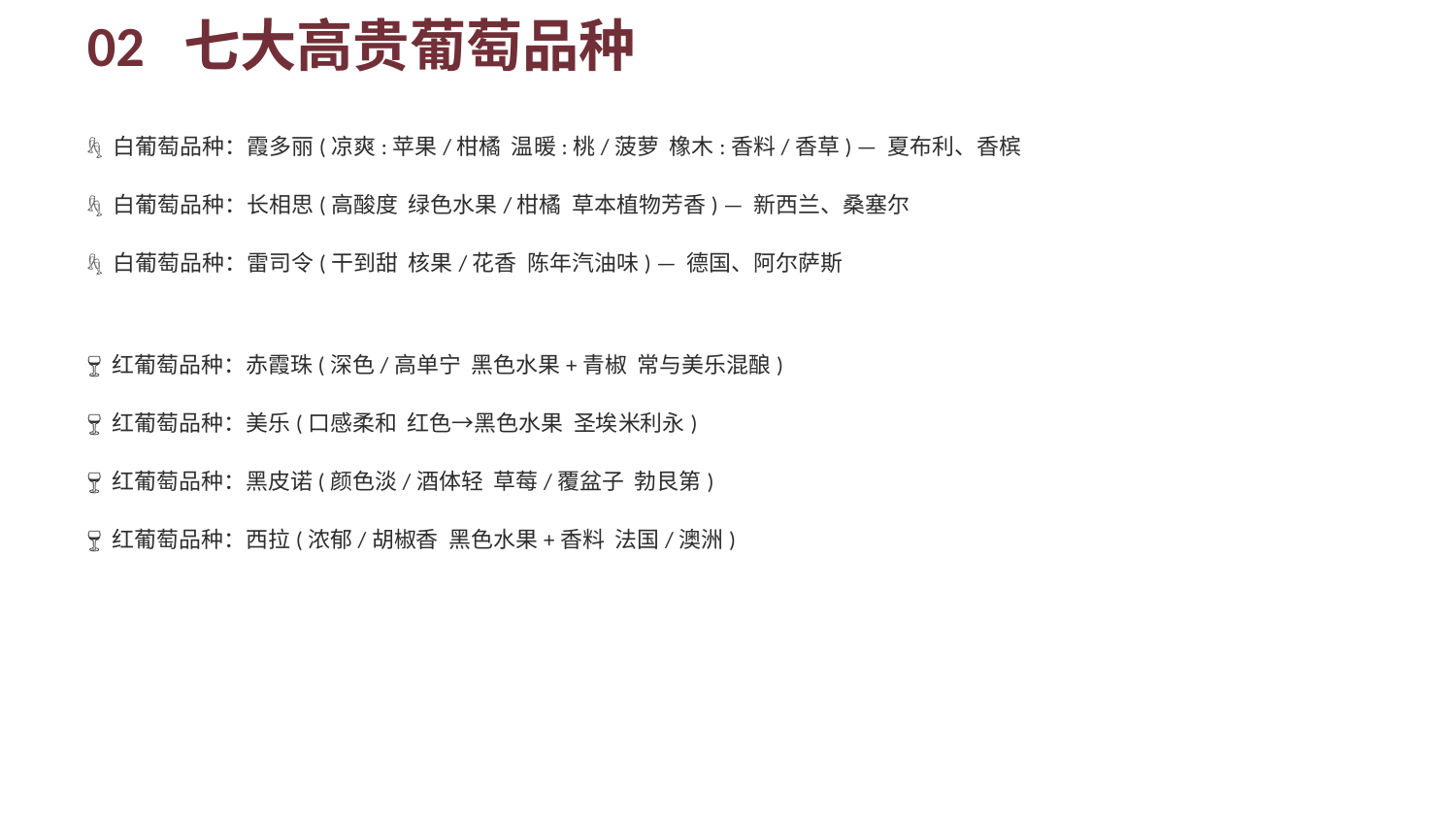

02  七大高贵葡萄品种
🥂 白葡萄品种：霞多丽(凉爽:苹果/柑橘  温暖:桃/菠萝  橡木:香料/香草) — 夏布利、香槟
🥂 白葡萄品种：长相思(高酸度  绿色水果/柑橘  草本植物芳香) — 新西兰、桑塞尔
🥂 白葡萄品种：雷司令(干到甜  核果/花香  陈年汽油味) — 德国、阿尔萨斯
🍷 红葡萄品种：赤霞珠(深色/高单宁  黑色水果+青椒  常与美乐混酿)
🍷 红葡萄品种：美乐(口感柔和  红色→黑色水果  圣埃米利永)
🍷 红葡萄品种：黑皮诺(颜色淡/酒体轻  草莓/覆盆子  勃艮第)
🍷 红葡萄品种：西拉(浓郁/胡椒香  黑色水果+香料  法国/澳洲)